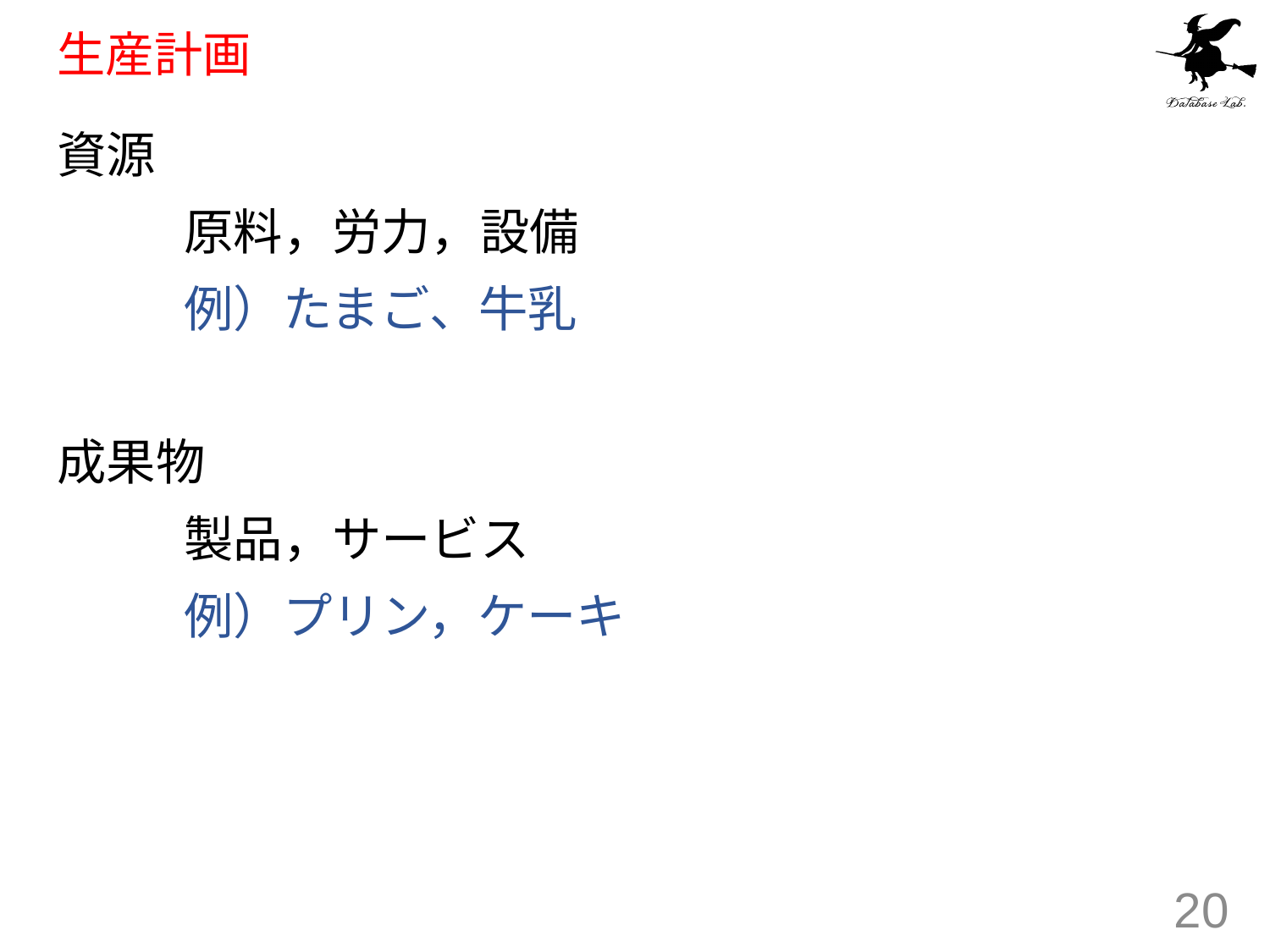

# 生産計画
資源
	原料，労力，設備
	例）たまご、牛乳

成果物
	製品，サービス
	例）プリン，ケーキ
20